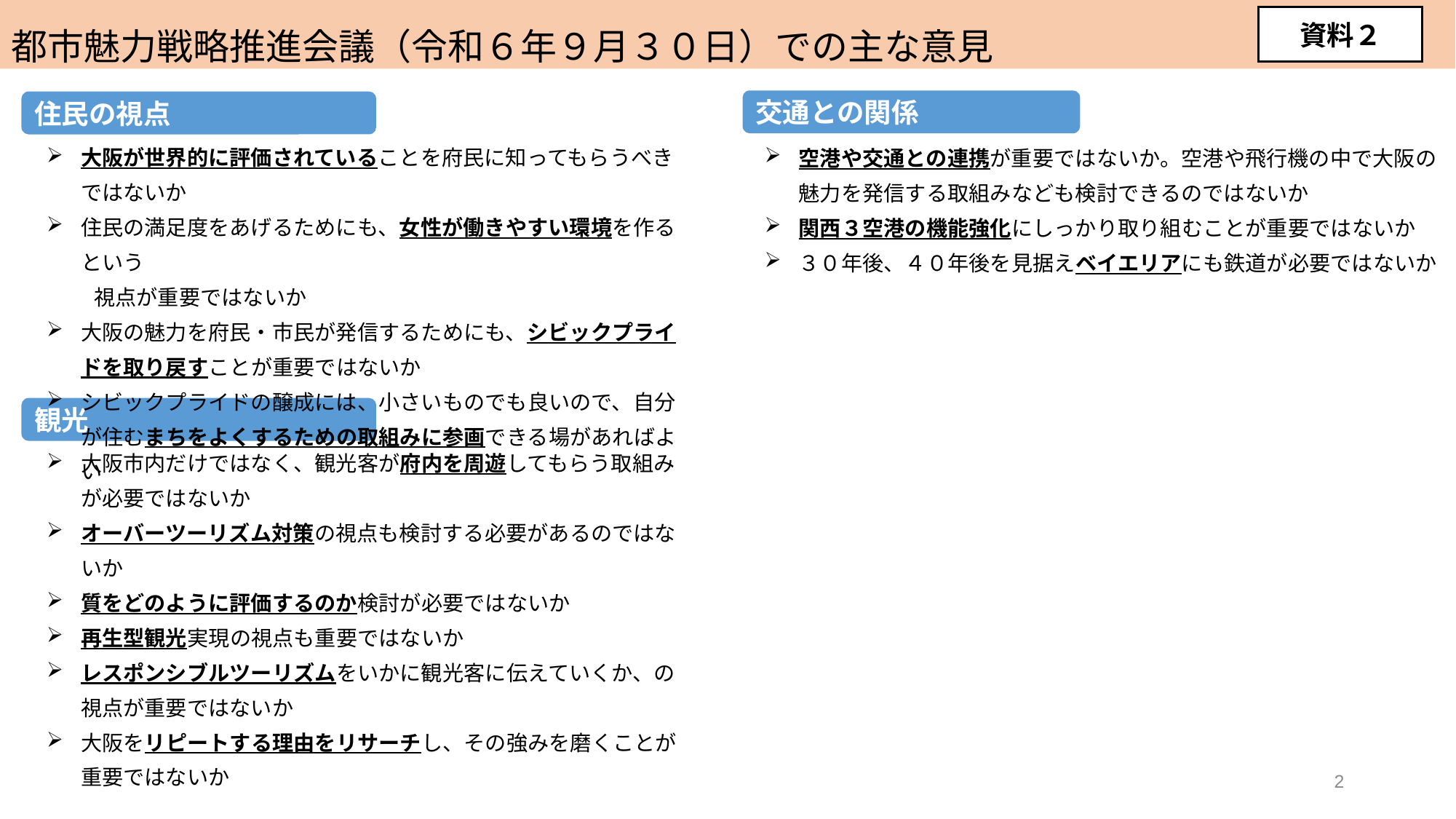

# 都市魅力戦略推進会議（令和６年９月３０日）での主な意見
資料２
交通との関係
住民の視点
大阪が世界的に評価されていることを府民に知ってもらうべきではないか
住民の満足度をあげるためにも、女性が働きやすい環境を作るという
　　 視点が重要ではないか
大阪の魅力を府民・市民が発信するためにも、シビックプライドを取り戻すことが重要ではないか
シビックプライドの醸成には、小さいものでも良いので、自分が住むまちをよくするための取組みに参画できる場があればよい
空港や交通との連携が重要ではないか。空港や飛行機の中で大阪の魅力を発信する取組みなども検討できるのではないか
関西３空港の機能強化にしっかり取り組むことが重要ではないか
３０年後、４０年後を見据えベイエリアにも鉄道が必要ではないか
観光
大阪市内だけではなく、観光客が府内を周遊してもらう取組みが必要ではないか
オーバーツーリズム対策の視点も検討する必要があるのではないか
質をどのように評価するのか検討が必要ではないか
再生型観光実現の視点も重要ではないか
レスポンシブルツーリズムをいかに観光客に伝えていくか、の視点が重要ではないか
大阪をリピートする理由をリサーチし、その強みを磨くことが重要ではないか
2